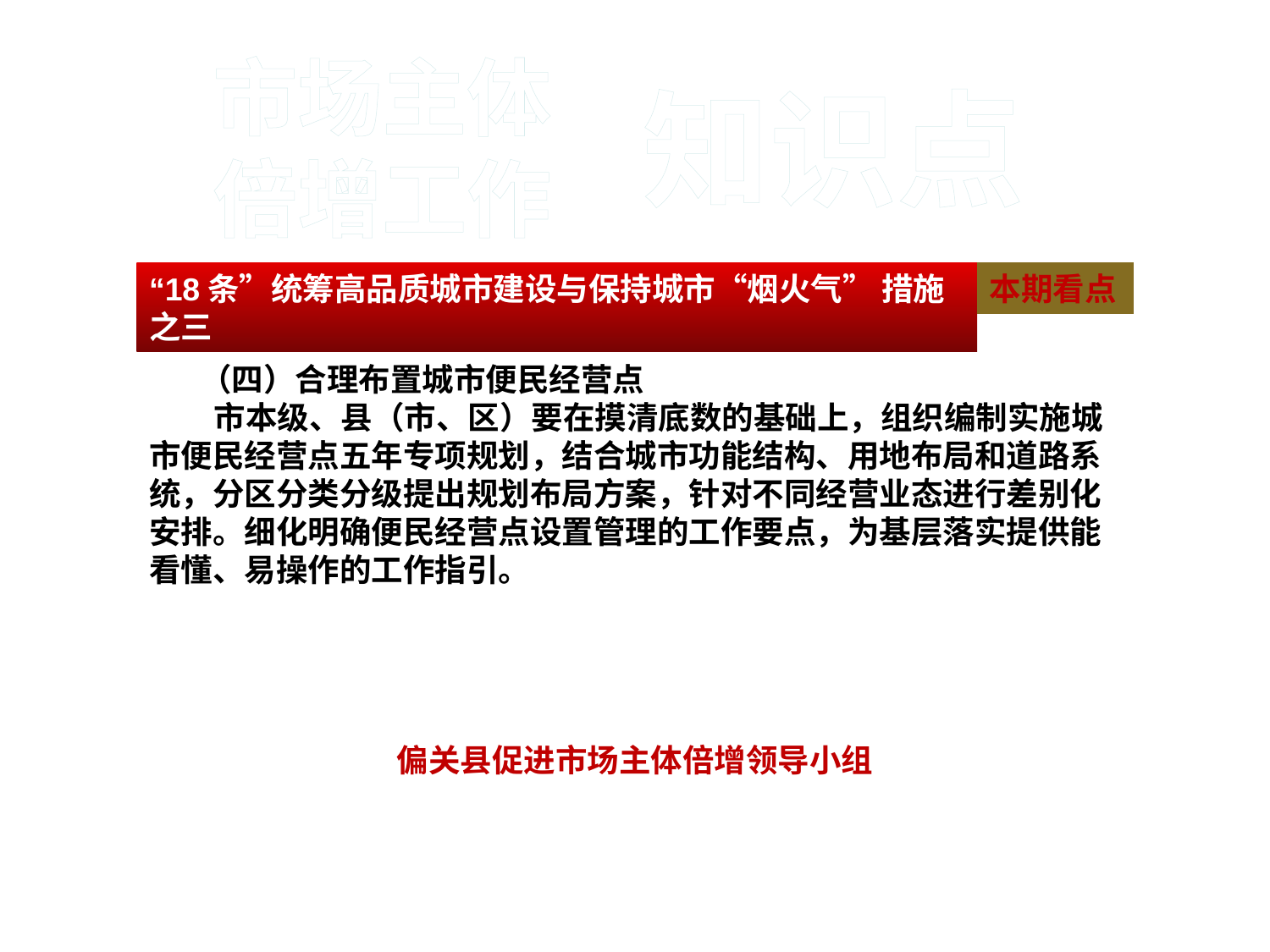

#

市场主体
倍增工作
知识点

      （四）合理布置城市便民经营点
        市本级、县（市、区）要在摸清底数的基础上，组织编制实施城市便民经营点五年专项规划，结合城市功能结构、用地布局和道路系统，分区分类分级提出规划布局方案，针对不同经营业态进行差别化安排。细化明确便民经营点设置管理的工作要点，为基层落实提供能看懂、易操作的工作指引。

偏关县促进市场主体倍增领导小组
“18条”统筹高品质城市建设与保持城市“烟火气” 措施之三
本期看点